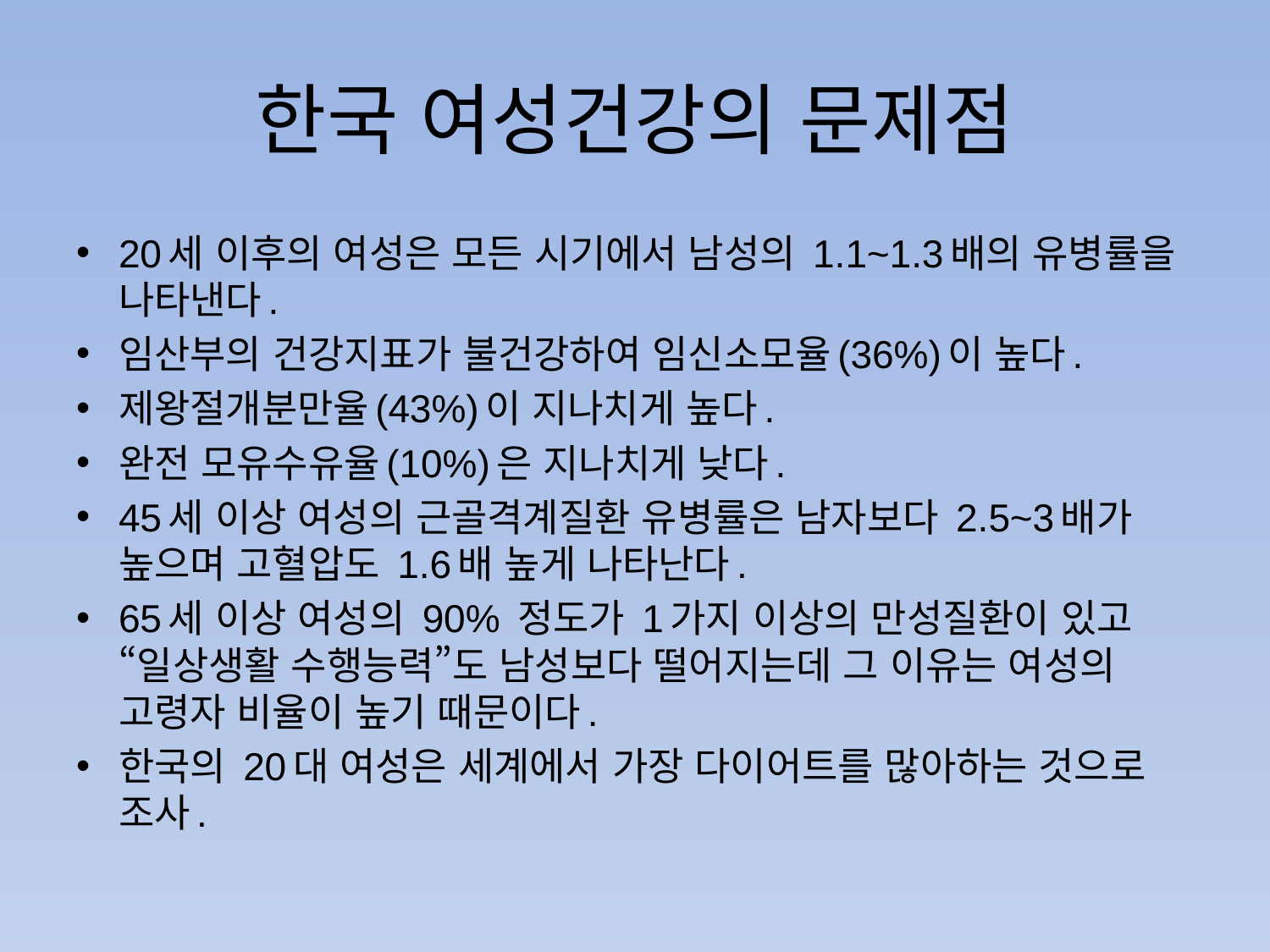

# 한국 여성건강의 문제점
20세 이후의 여성은 모든 시기에서 남성의 1.1~1.3배의 유병률을 나타낸다.
임산부의 건강지표가 불건강하여 임신소모율(36%)이 높다.
제왕절개분만율(43%)이 지나치게 높다.
완전 모유수유율(10%)은 지나치게 낮다.
45세 이상 여성의 근골격계질환 유병률은 남자보다 2.5~3배가 높으며 고혈압도 1.6배 높게 나타난다.
65세 이상 여성의 90% 정도가 1가지 이상의 만성질환이 있고 “일상생활 수행능력”도 남성보다 떨어지는데 그 이유는 여성의 고령자 비율이 높기 때문이다.
한국의 20대 여성은 세계에서 가장 다이어트를 많아하는 것으로 조사.